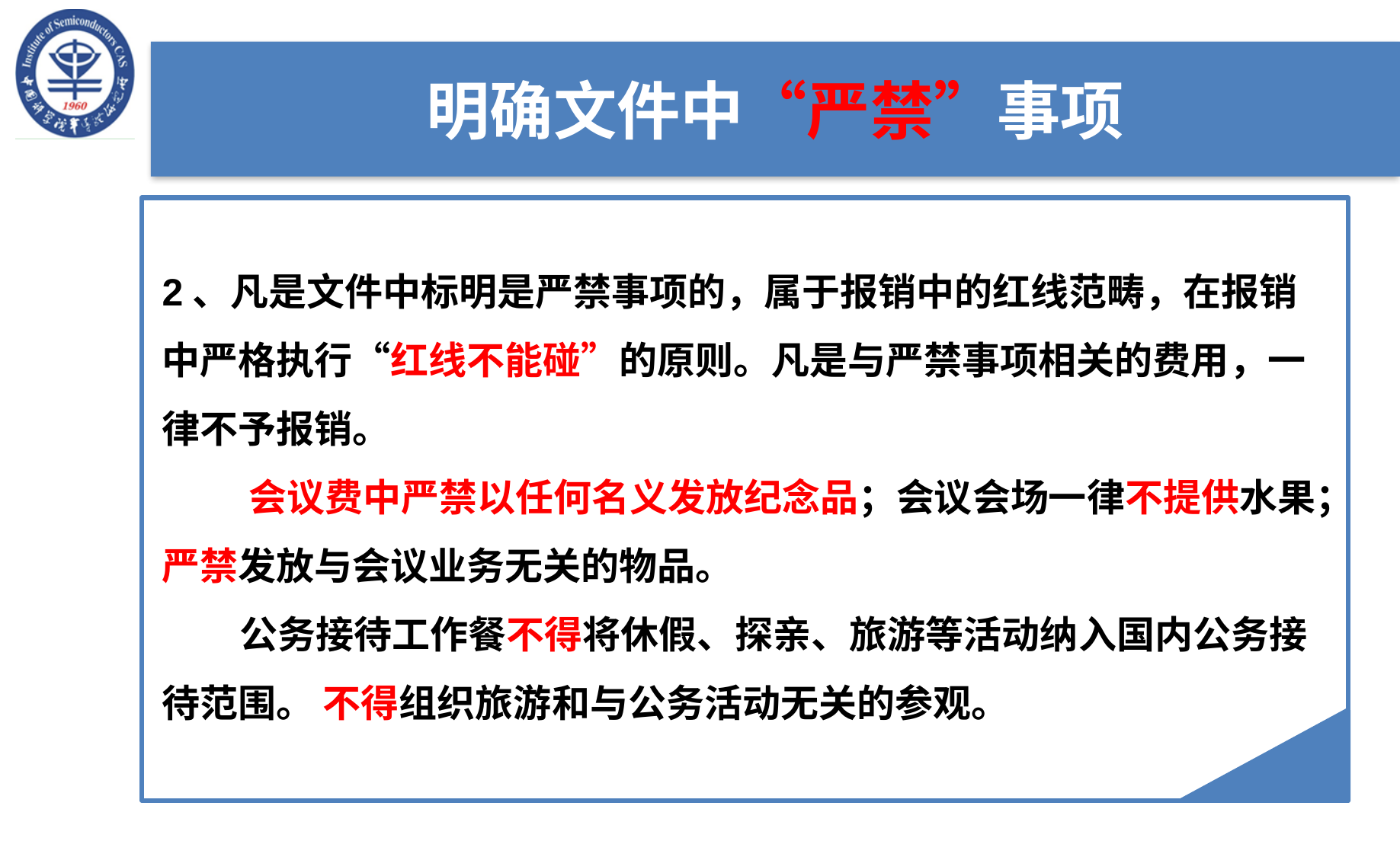

明确文件中“严禁”事项

2、凡是文件中标明是严禁事项的，属于报销中的红线范畴，在报销中严格执行“红线不能碰”的原则。凡是与严禁事项相关的费用，一律不予报销。
         会议费中严禁以任何名义发放纪念品；会议会场一律不提供水果；严禁发放与会议业务无关的物品。
        公务接待工作餐不得将休假、探亲、旅游等活动纳入国内公务接待范围。 不得组织旅游和与公务活动无关的参观。